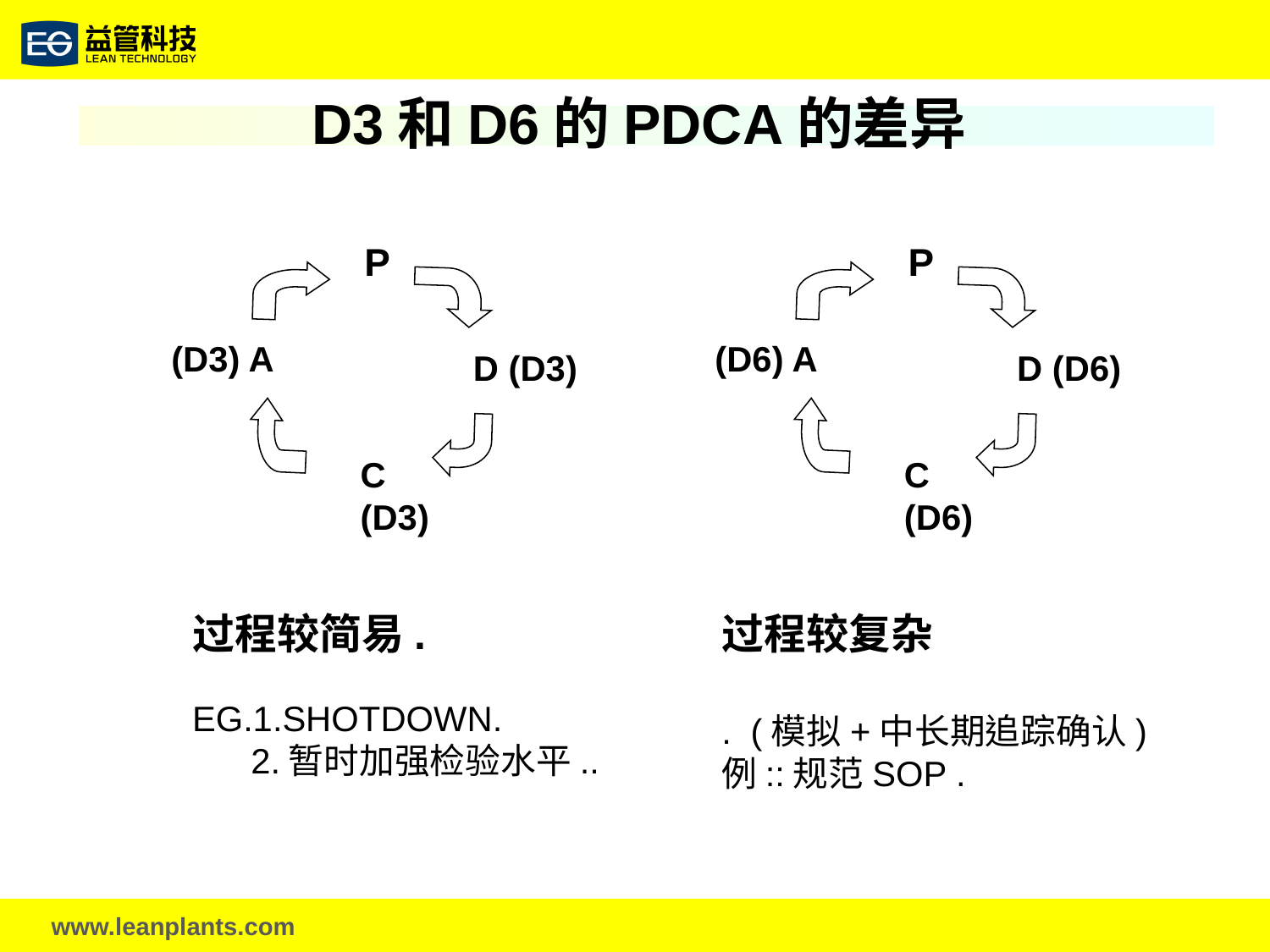

# D3和D6的PDCA的差异
P
P

(D3) A
 D (D3)

C
(D3)

(D6) A
 D (D6)

C
(D6)
过程较简易.

EG.1.SHOTDOWN.
      2.暂时加强检验水平..
过程较复杂

.  (模拟+中长期追踪确认)
例::规范SOP .
55